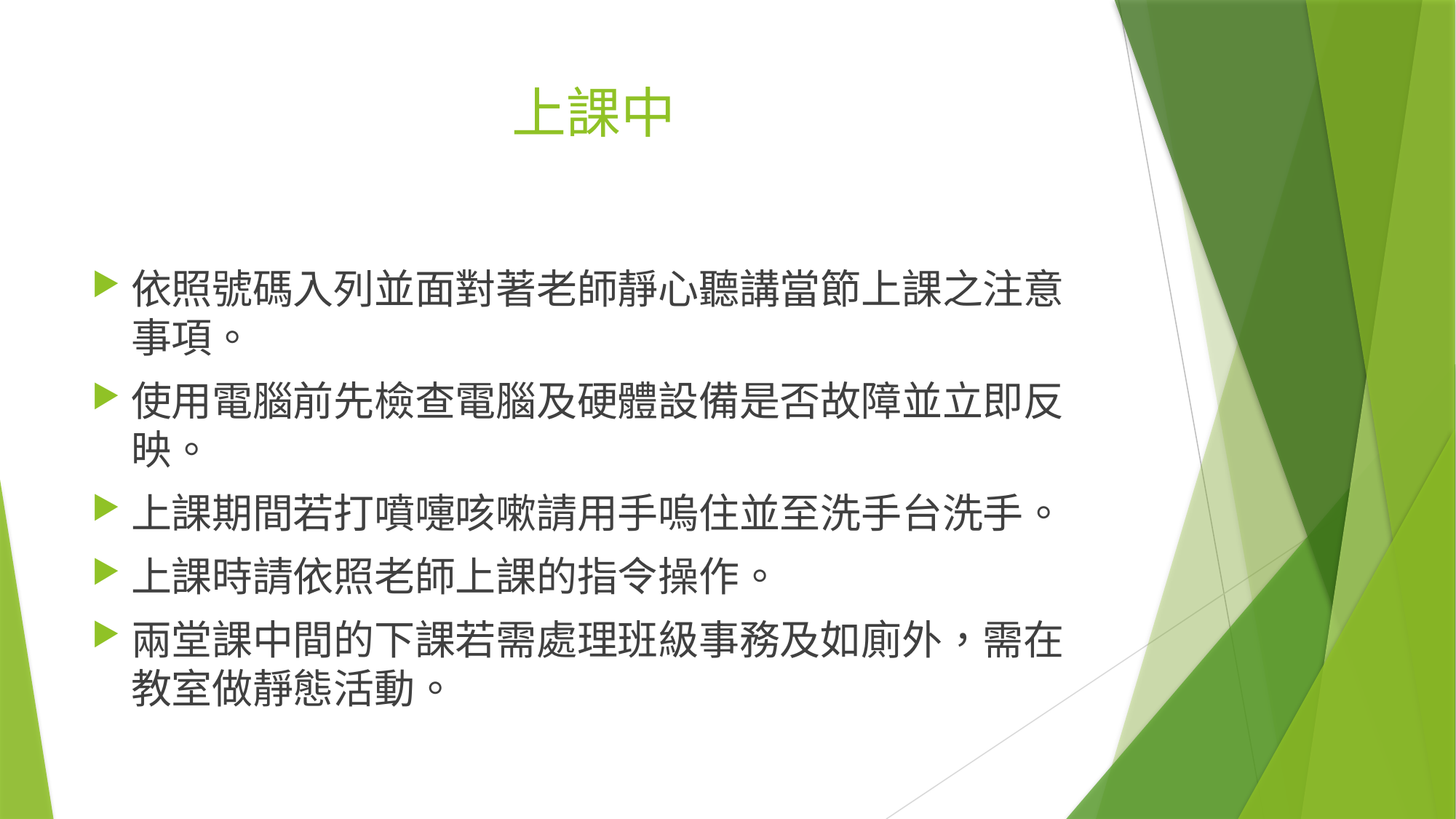

# 上課中
依照號碼入列並面對著老師靜心聽講當節上課之注意事項。
使用電腦前先檢查電腦及硬體設備是否故障並立即反映。
上課期間若打噴嚏咳嗽請用手嗚住並至洗手台洗手。
上課時請依照老師上課的指令操作。
兩堂課中間的下課若需處理班級事務及如廁外，需在教室做靜態活動。